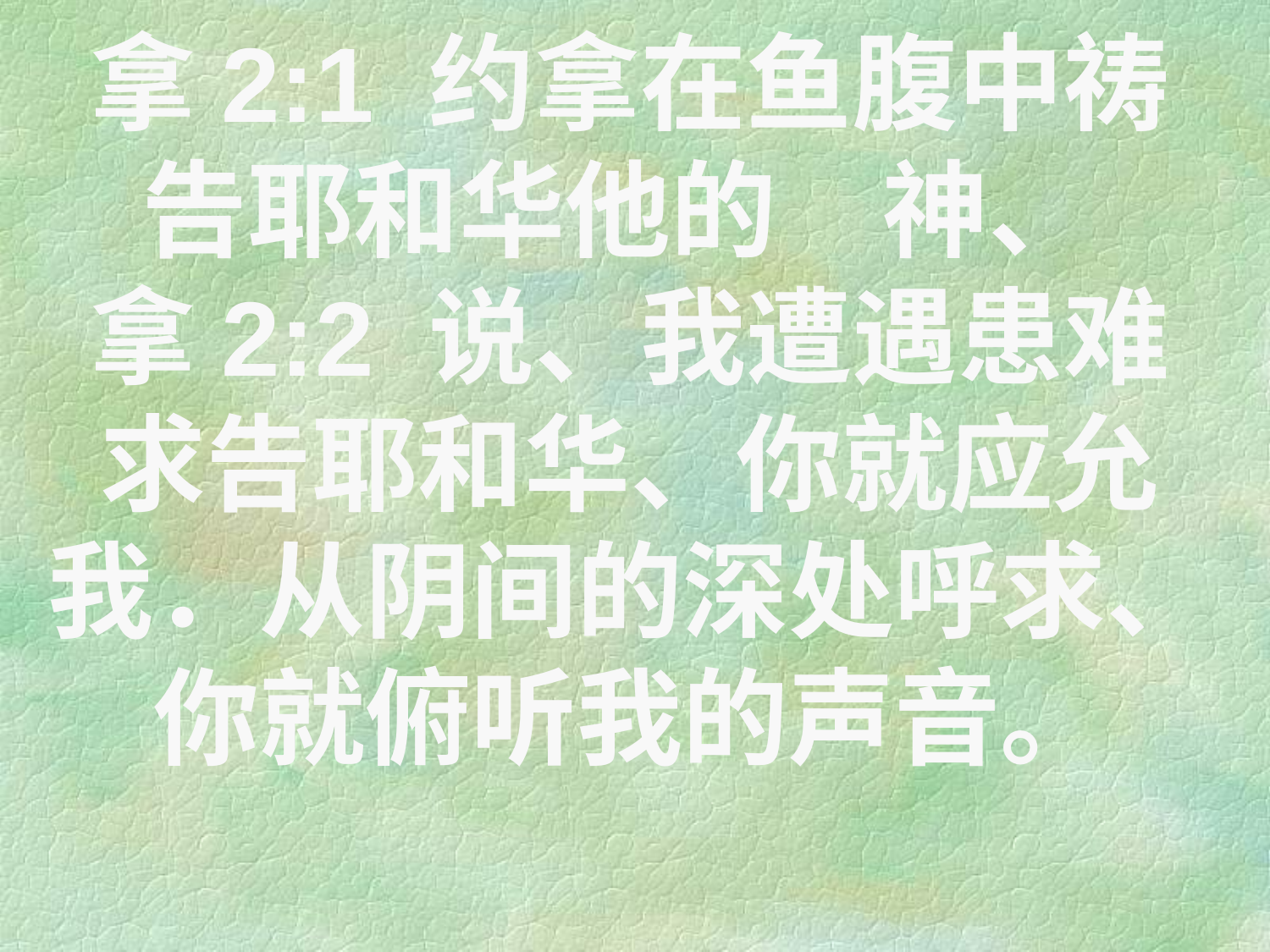

拿2:1 约拿在鱼腹中祷告耶和华他的　神、
拿2:2 说、我遭遇患难求告耶和华、你就应允我．从阴间的深处呼求、你就俯听我的声音。